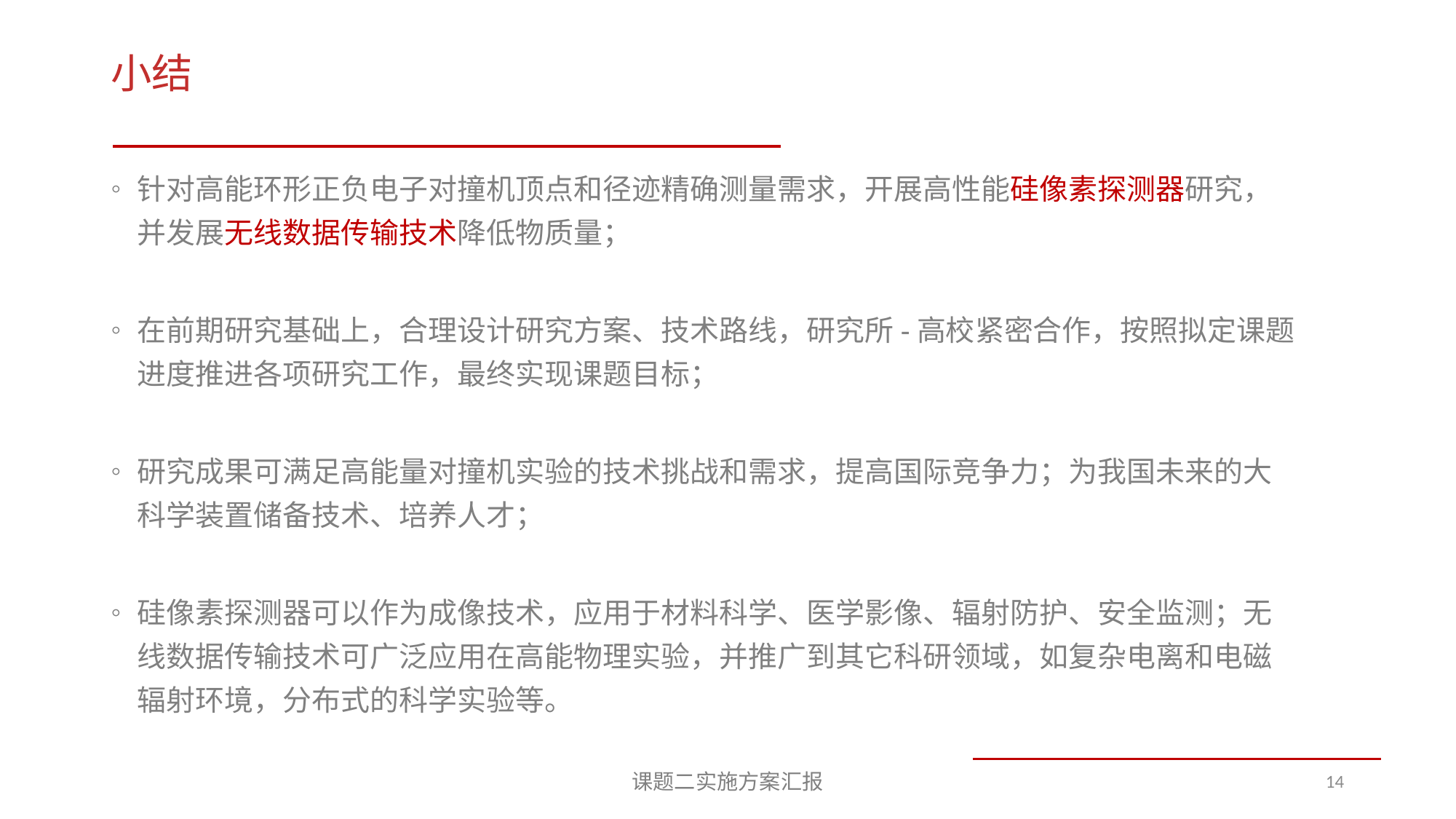

# 小结
针对高能环形正负电子对撞机顶点和径迹精确测量需求，开展高性能硅像素探测器研究，并发展无线数据传输技术降低物质量；

在前期研究基础上，合理设计研究方案、技术路线，研究所-高校紧密合作，按照拟定课题进度推进各项研究工作，最终实现课题目标；

研究成果可满足高能量对撞机实验的技术挑战和需求，提高国际竞争力；为我国未来的大科学装置储备技术、培养人才；

硅像素探测器可以作为成像技术，应用于材料科学、医学影像、辐射防护、安全监测；无线数据传输技术可广泛应用在高能物理实验，并推广到其它科研领域，如复杂电离和电磁辐射环境，分布式的科学实验等。
课题二实施方案汇报
14